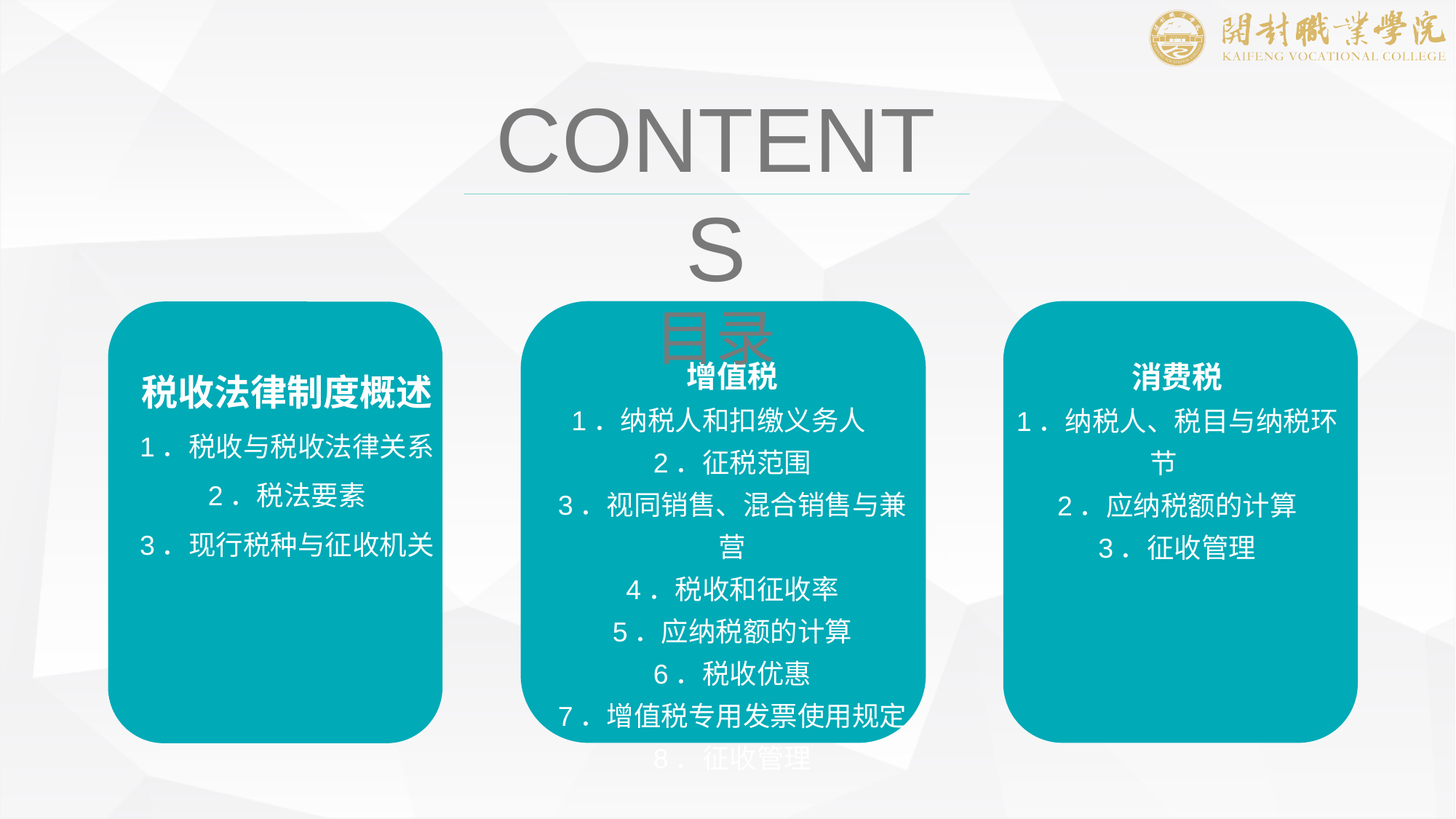

CONTENTS
目录

增值税
1．纳税人和扣缴义务人　
2．征税范围
3．视同销售、混合销售与兼营
4．税收和征收率
5．应纳税额的计算
6．税收优惠
7．增值税专用发票使用规定
8．征收管理

消费税
1．纳税人、税目与纳税环节　
2．应纳税额的计算
3．征收管理

税收法律制度概述
1．税收与税收法律关系
2．税法要素
3．现行税种与征收机关